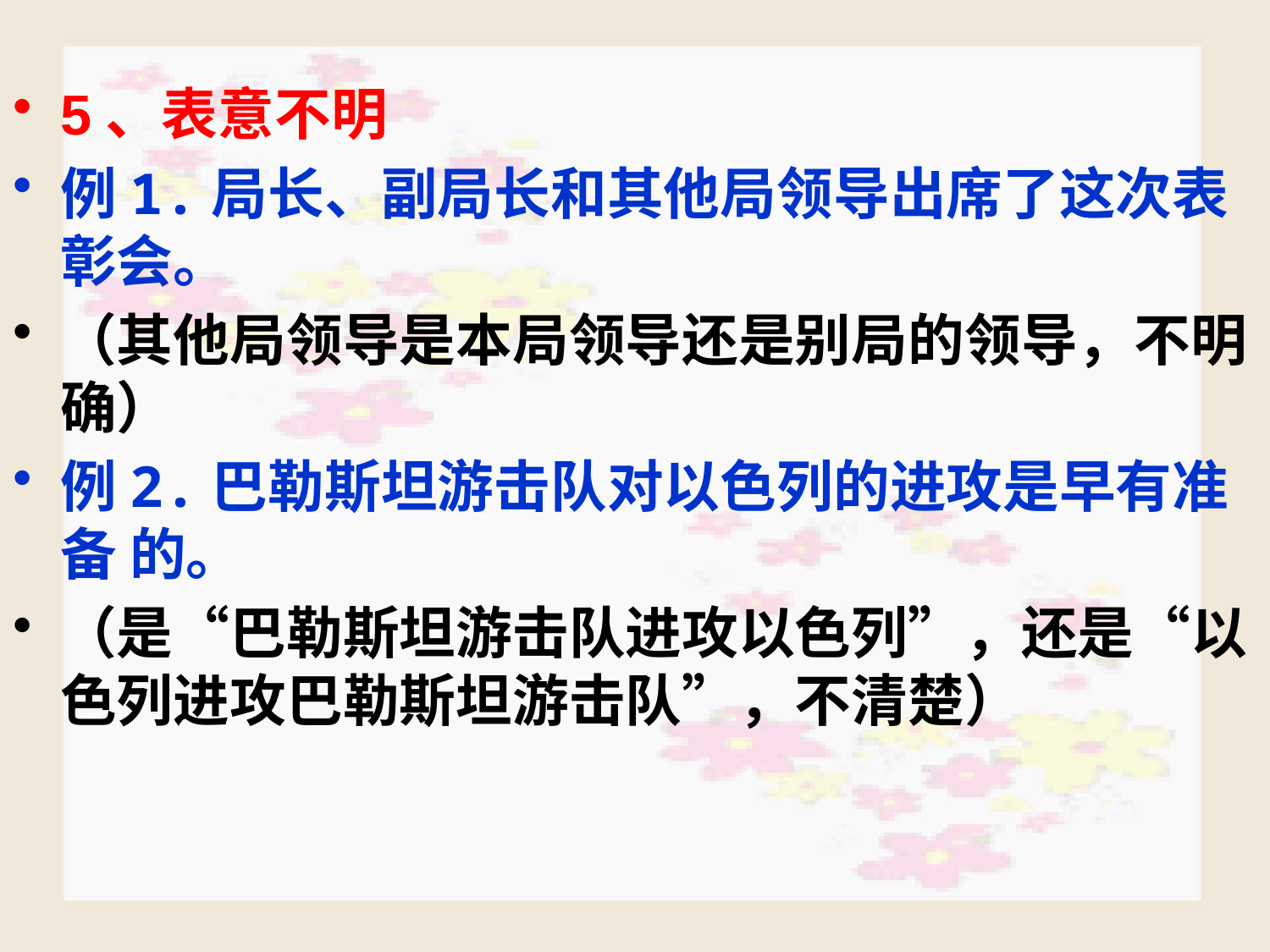

# 5、表意不明
例1.局长、副局长和其他局领导出席了这次表彰会。
（其他局领导是本局领导还是别局的领导，不明确）
例2.巴勒斯坦游击队对以色列的进攻是早有准备 的。
（是“巴勒斯坦游击队进攻以色列”，还是“以色列进攻巴勒斯坦游击队”，不清楚）